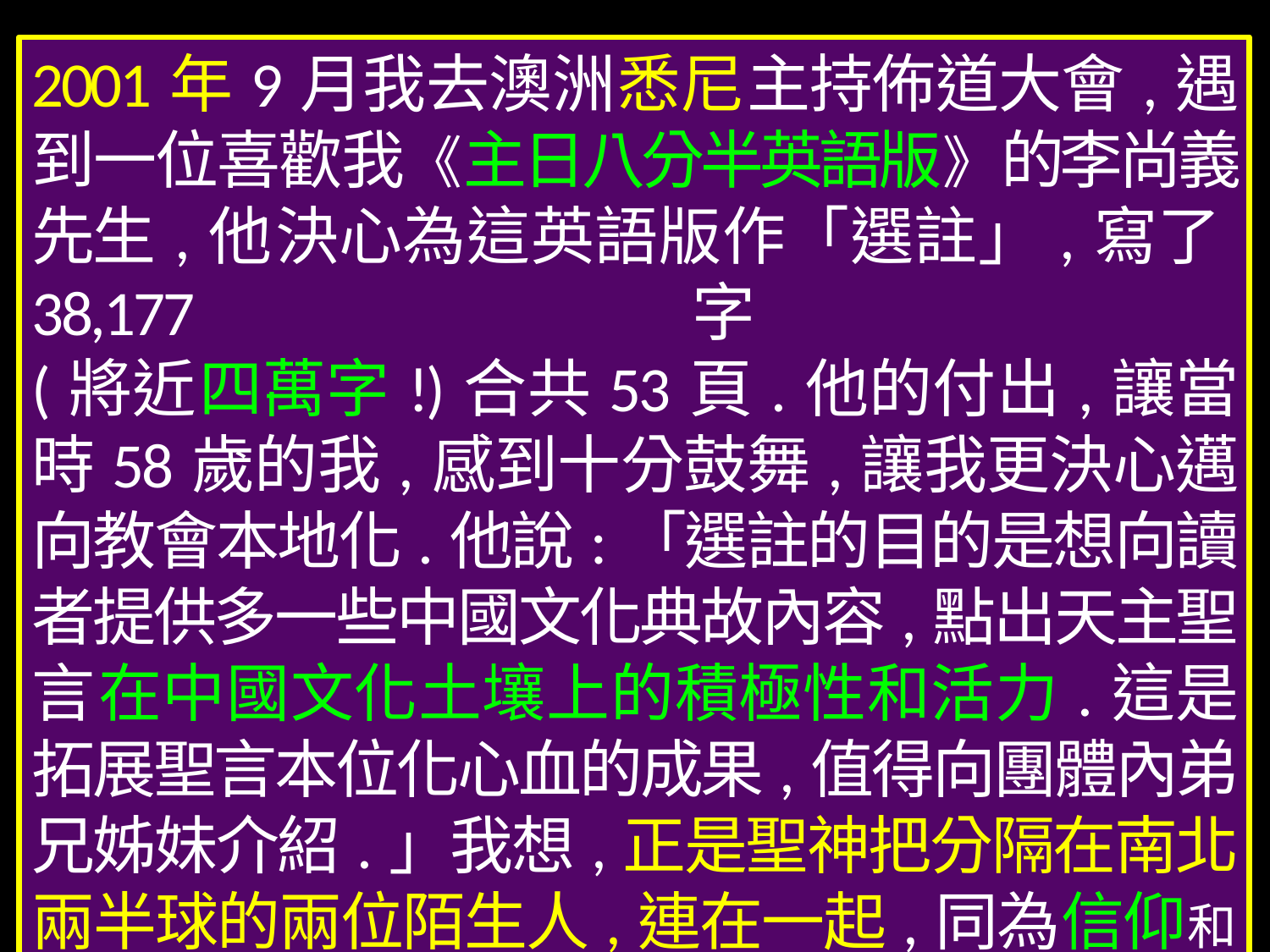

怎麼我們都聽見他們用我們的話,講論天主的奇事呢？
  巴貝爾塔:溝而不通; 聖神:不溝而通/生命共同體/心領神會/死亡分不開:蘇軾/陸游
我們呼號:「阿爸,父呀!」聖神親自和我們的心神,一同作證:我們是天主的子女
  在主內:血濃於水/水濃於血(胡振中樞機)
父要派遣來的聖神,他必要教訓你們一切,也要使你們想起,我對你們所說的一切。
  聖神七恩; 知,仁,勇三達德
2001年9月我去澳洲悉尼主持佈道大會,遇到一位喜歡我《主日八分半英語版》的李尚義先生,他決心為這英語版作「選註」,寫了38,177字
(將近四萬字!)合共53頁.他的付出,讓當時58歲的我,感到十分鼓舞,讓我更決心邁向教會本地化.他說:「選註的目的是想向讀者提供多一些中國文化典故內容,點出天主聖言在中國文化土壤上的積極性和活力.這是拓展聖言本位化心血的成果,值得向團體內弟兄姊妹介紹.」我想,正是聖神把分隔在南北兩半球的兩位陌生人,連在一起,同為信仰和福音文化化而努力.